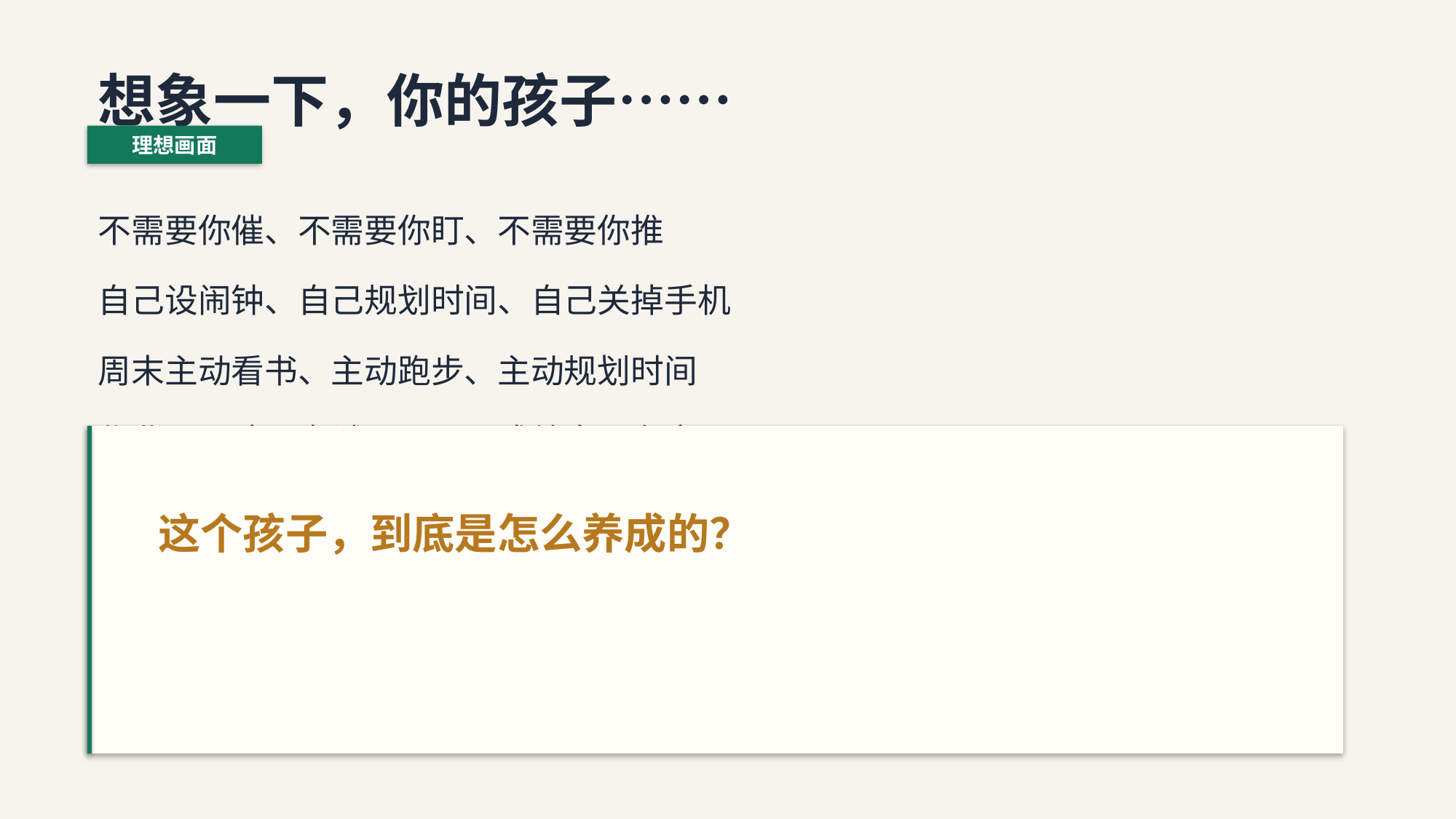

想象一下，你的孩子……
理想画面
不需要你催、不需要你盯、不需要你推
自己设闹钟、自己规划时间、自己关掉手机
周末主动看书、主动跑步、主动规划时间
作业不用陪、考试不用逼、成绩自己在意

这个孩子，到底是怎么养成的？